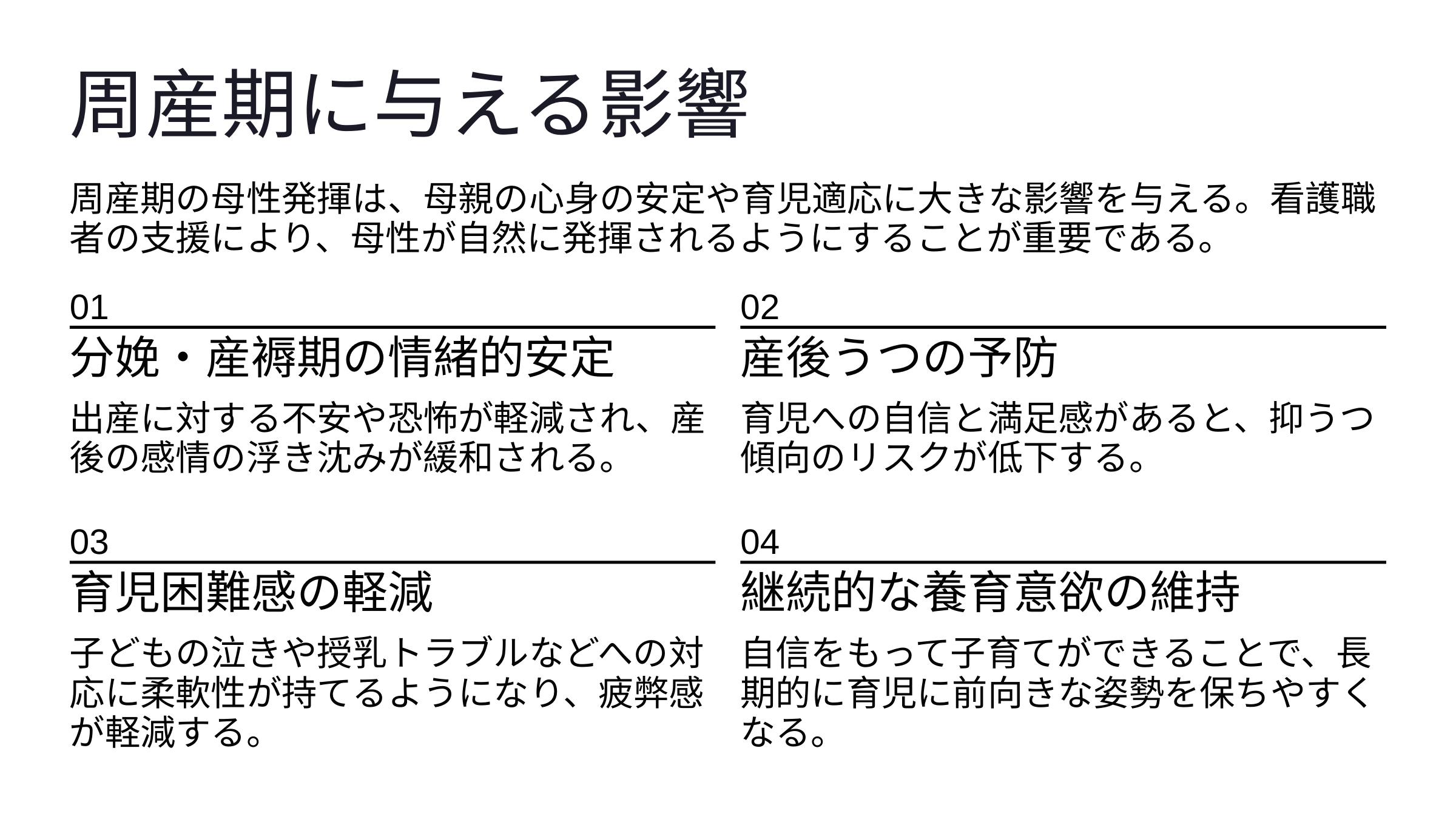

周産期に与える影響
周産期の母性発揮は、母親の心身の安定や育児適応に大きな影響を与える。看護職者の支援により、母性が自然に発揮されるようにすることが重要である。
01
02

分娩・産褥期の情緒的安定
産後うつの予防
出産に対する不安や恐怖が軽減され、産後の感情の浮き沈みが緩和される。
育児への自信と満足感があると、抑うつ傾向のリスクが低下する。
03
04

育児困難感の軽減
継続的な養育意欲の維持
子どもの泣きや授乳トラブルなどへの対応に柔軟性が持てるようになり、疲弊感が軽減する。
自信をもって子育てができることで、長期的に育児に前向きな姿勢を保ちやすくなる。